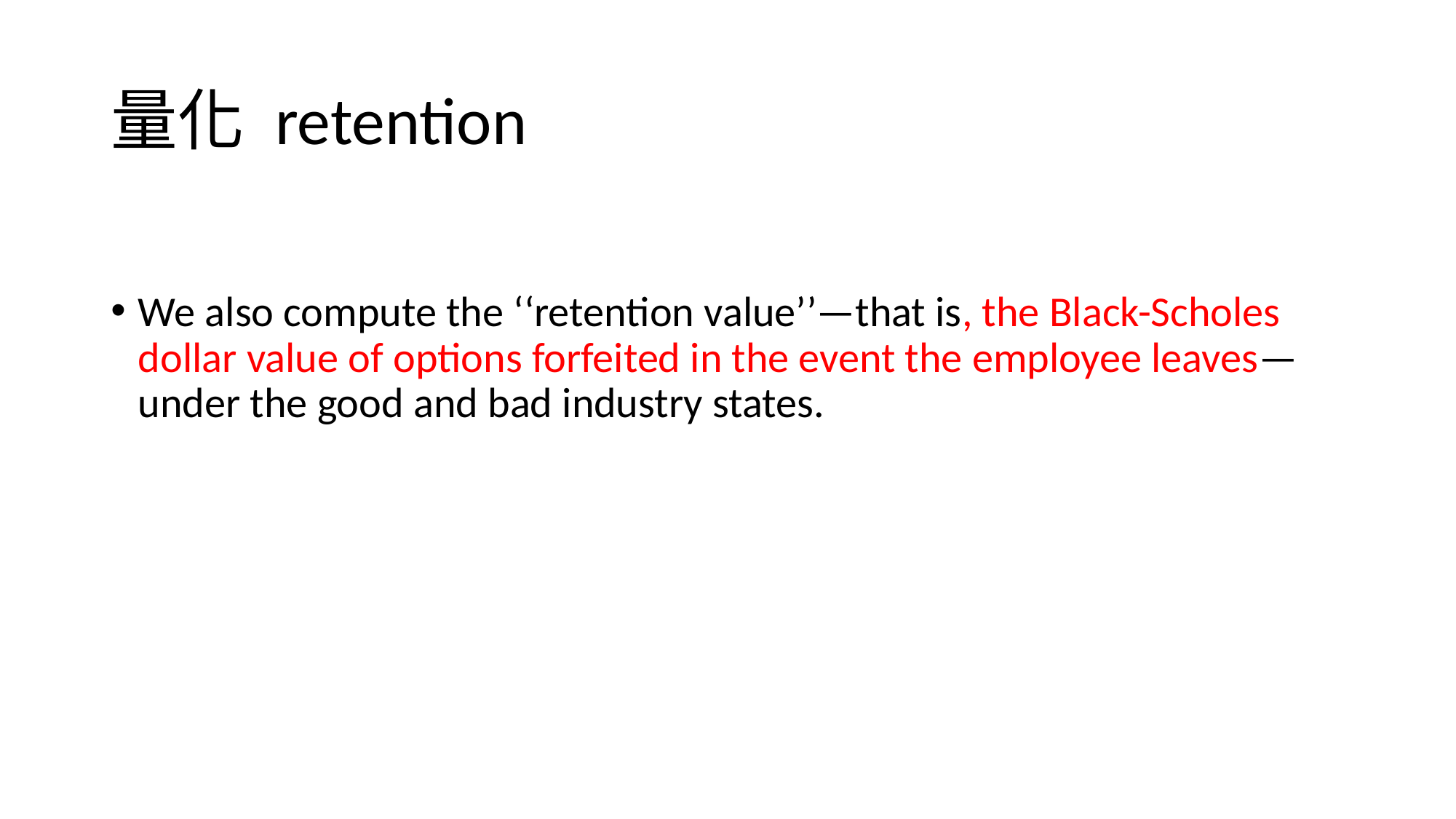

# 量化 retention

We also compute the ‘‘retention value’’—that is, the Black-Scholes dollar value of options forfeited in the event the employee leaves—under the good and bad industry states.